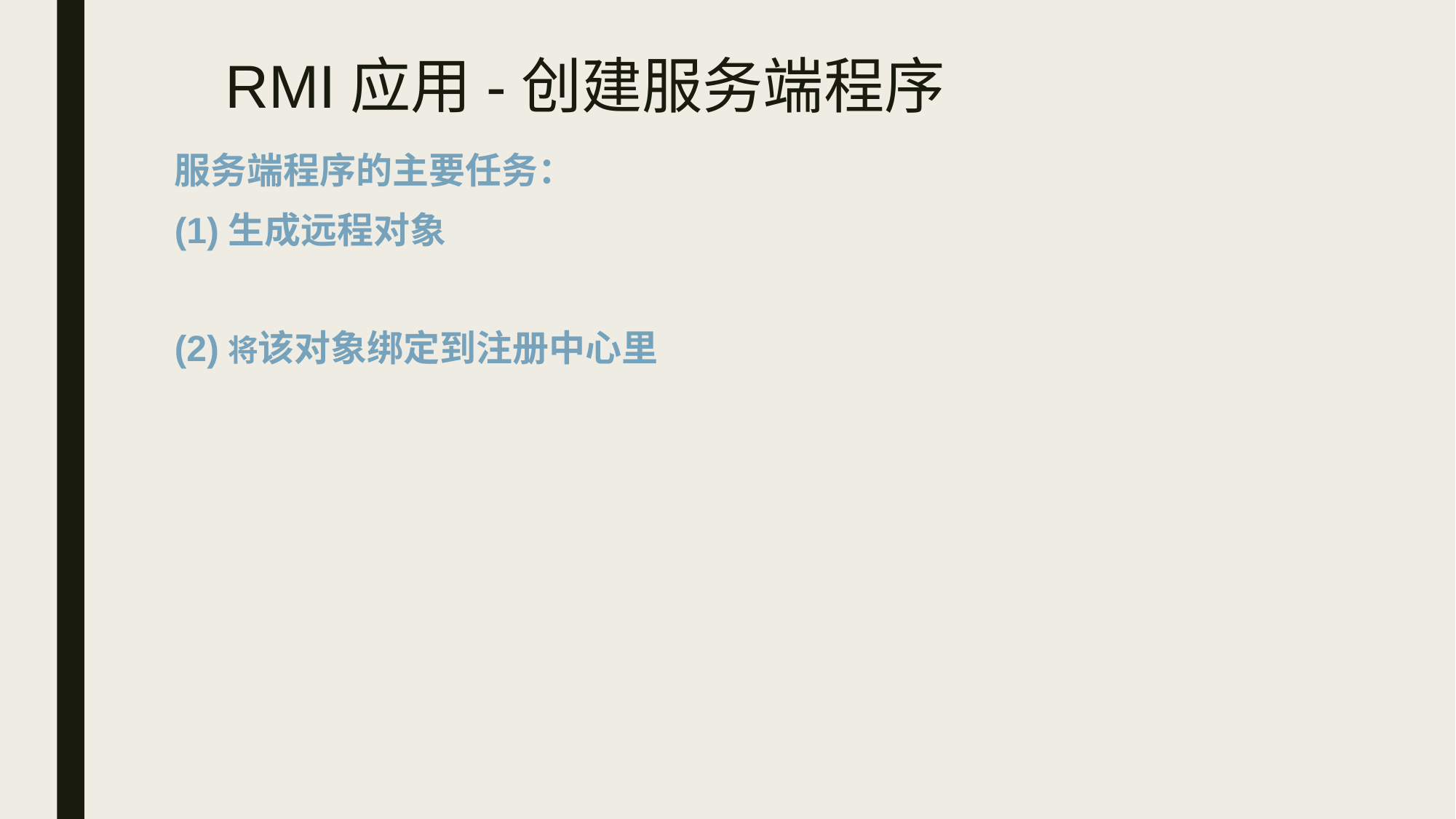

# RMI应用-创建服务端程序
服务端程序的主要任务：
(1)生成远程对象

(2)将该对象绑定到注册中心里